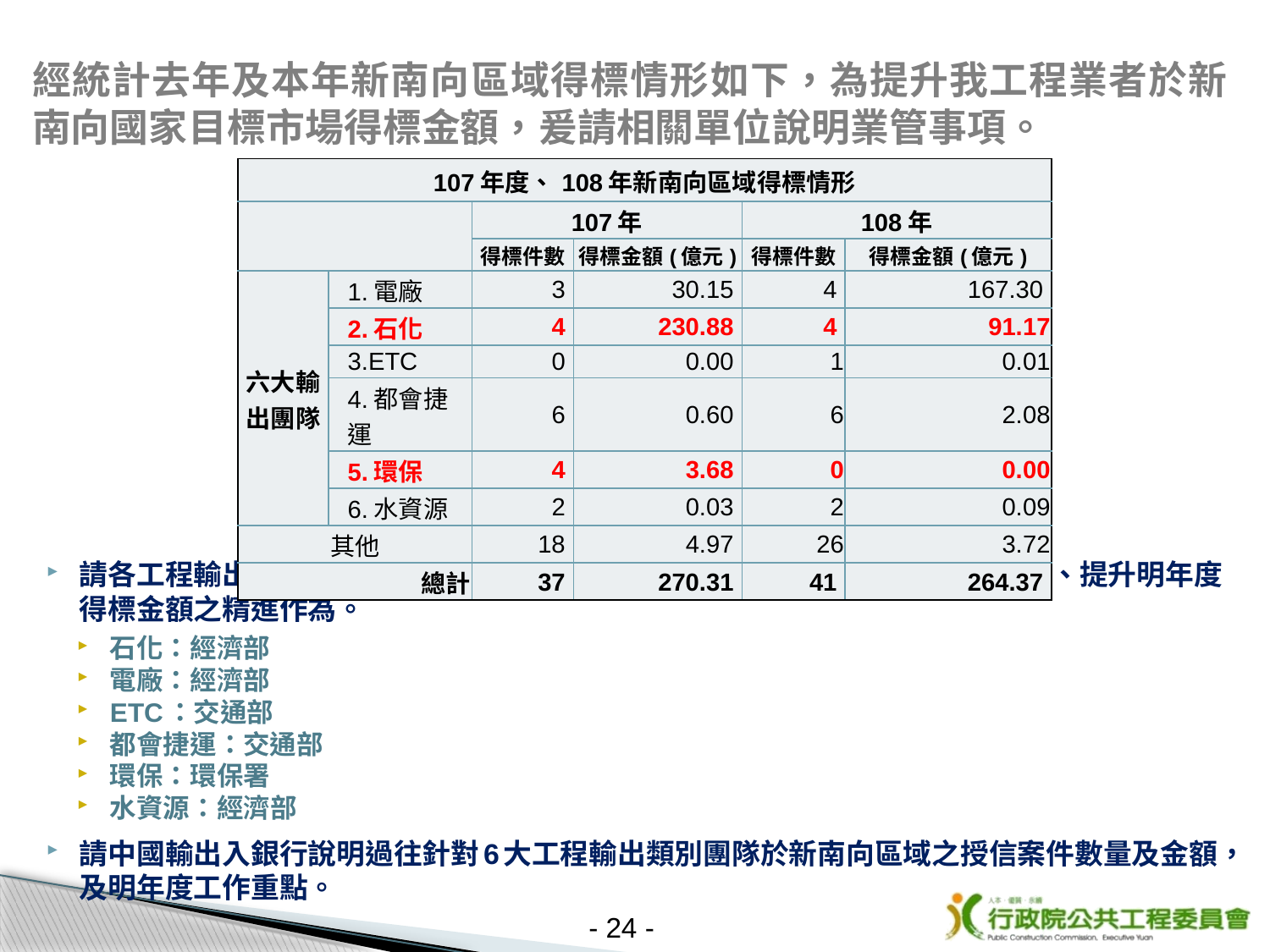

經統計去年及本年新南向區域得標情形如下，為提升我工程業者於新南向國家目標市場得標金額，爰請相關單位說明業管事項。

請各工程輸出團隊主政單位（經濟部、交通部、環保署）說明明年度工作重點、提升明年度得標金額之精進作為。
石化：經濟部
電廠：經濟部
ETC：交通部
都會捷運：交通部
環保：環保署
水資源：經濟部
請中國輸出入銀行說明過往針對6大工程輸出類別團隊於新南向區域之授信案件數量及金額，及明年度工作重點。
| 107年度、108年新南向區域得標情形 |  |  |  |  |  |
| --- | --- | --- | --- | --- | --- |
|  |  | 107年 |  | 108年 |  |
|  |  | 得標件數 | 得標金額(億元) | 得標件數 | 得標金額(億元) |
| 六大輸出團隊 | 1.電廠 | 3 | 30.15 | 4 | 167.30 |
|  | 2.石化 | 4 | 230.88 | 4 | 91.17 |
|  | 3.ETC | 0 | 0.00 | 1 | 0.01 |
|  | 4.都會捷運 | 6 | 0.60 | 6 | 2.08 |
|  | 5.環保 | 4 | 3.68 | 0 | 0.00 |
|  | 6.水資源 | 2 | 0.03 | 2 | 0.09 |
| 其他 |  | 18 | 4.97 | 26 | 3.72 |
| 總計 |  | 37 | 270.31 | 41 | 264.37 |